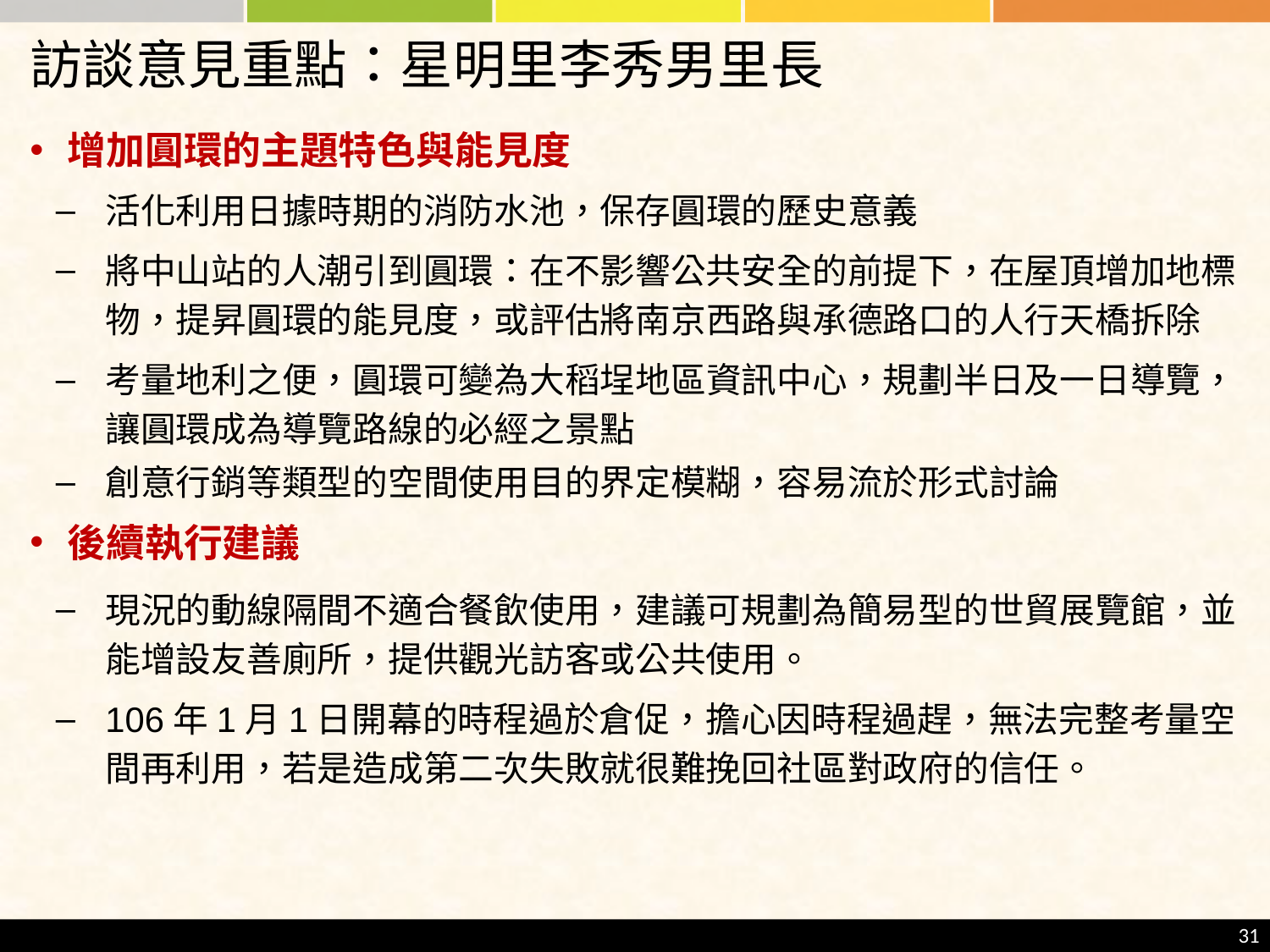

# 訪談意見重點：星明里李秀男里長
增加圓環的主題特色與能見度
活化利用日據時期的消防水池，保存圓環的歷史意義
將中山站的人潮引到圓環：在不影響公共安全的前提下，在屋頂增加地標物，提昇圓環的能見度，或評估將南京西路與承德路口的人行天橋拆除
考量地利之便，圓環可變為大稻埕地區資訊中心，規劃半日及一日導覽，讓圓環成為導覽路線的必經之景點
創意行銷等類型的空間使用目的界定模糊，容易流於形式討論
後續執行建議
現況的動線隔間不適合餐飲使用，建議可規劃為簡易型的世貿展覽館，並能增設友善廁所，提供觀光訪客或公共使用。
106年1月1日開幕的時程過於倉促，擔心因時程過趕，無法完整考量空間再利用，若是造成第二次失敗就很難挽回社區對政府的信任。

31